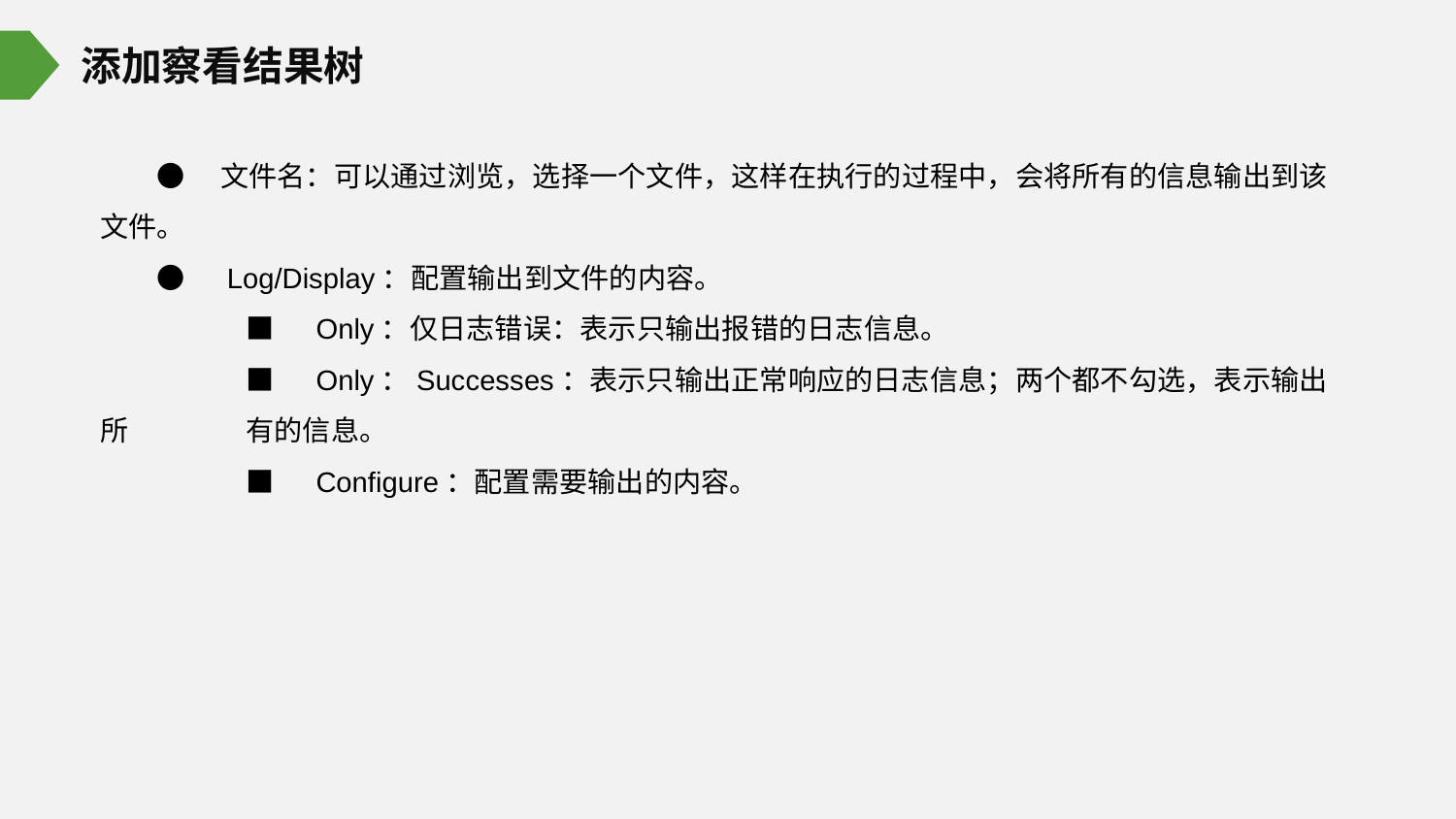

添加察看结果树
●　文件名：可以通过浏览，选择一个文件，这样在执行的过程中，会将所有的信息输出到该文件。
●　Log/Display：配置输出到文件的内容。
	■　Only：仅日志错误：表示只输出报错的日志信息。
	■　Only：Successes：表示只输出正常响应的日志信息；两个都不勾选，表示输出所	有的信息。
	■　Configure：配置需要输出的内容。